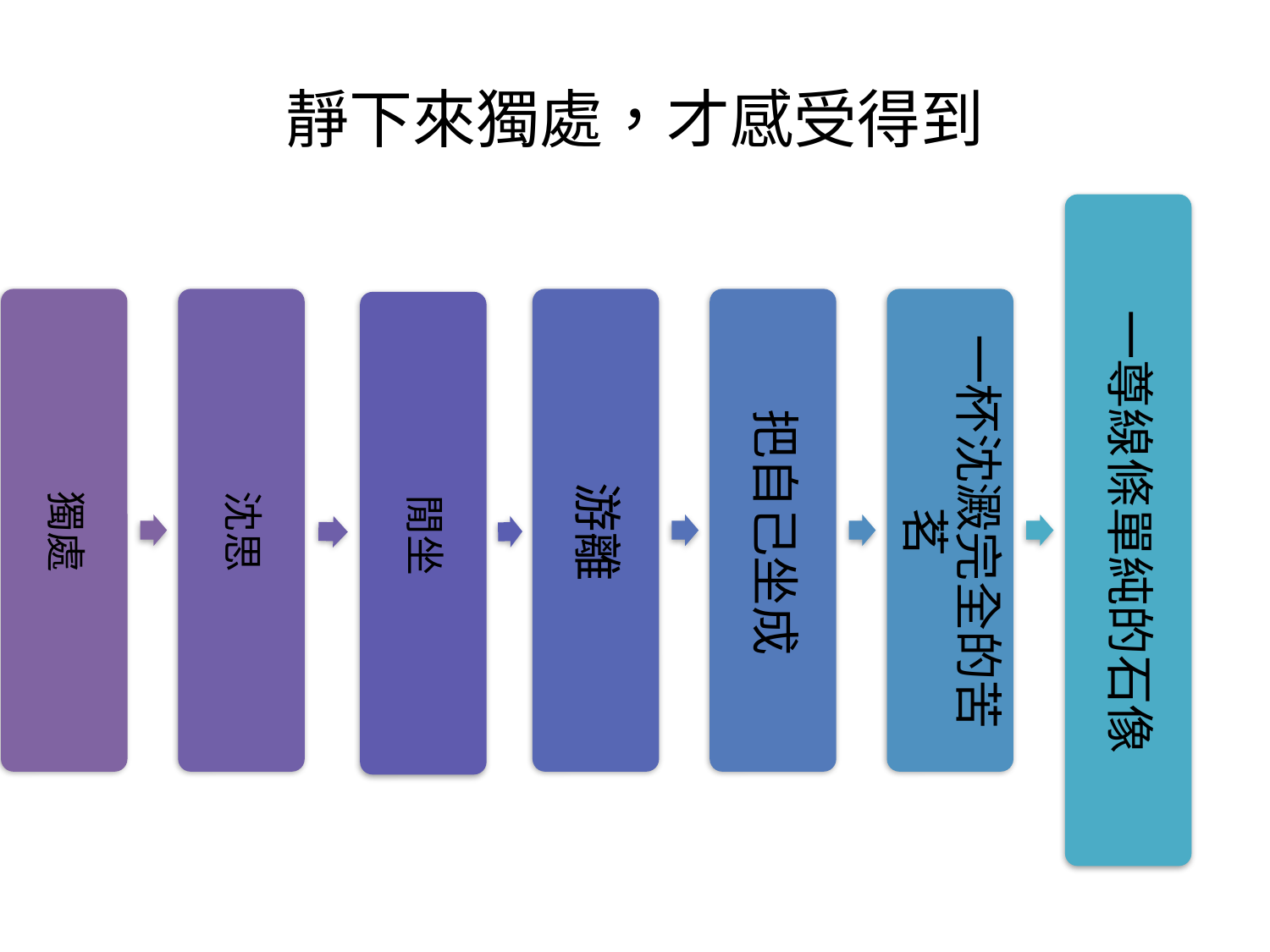

# 靜下來獨處，才感受得到
獨處

沈思

閒坐

游離

把自己坐成

一杯沈澱完全的苦茗

一尊線條單純的石像